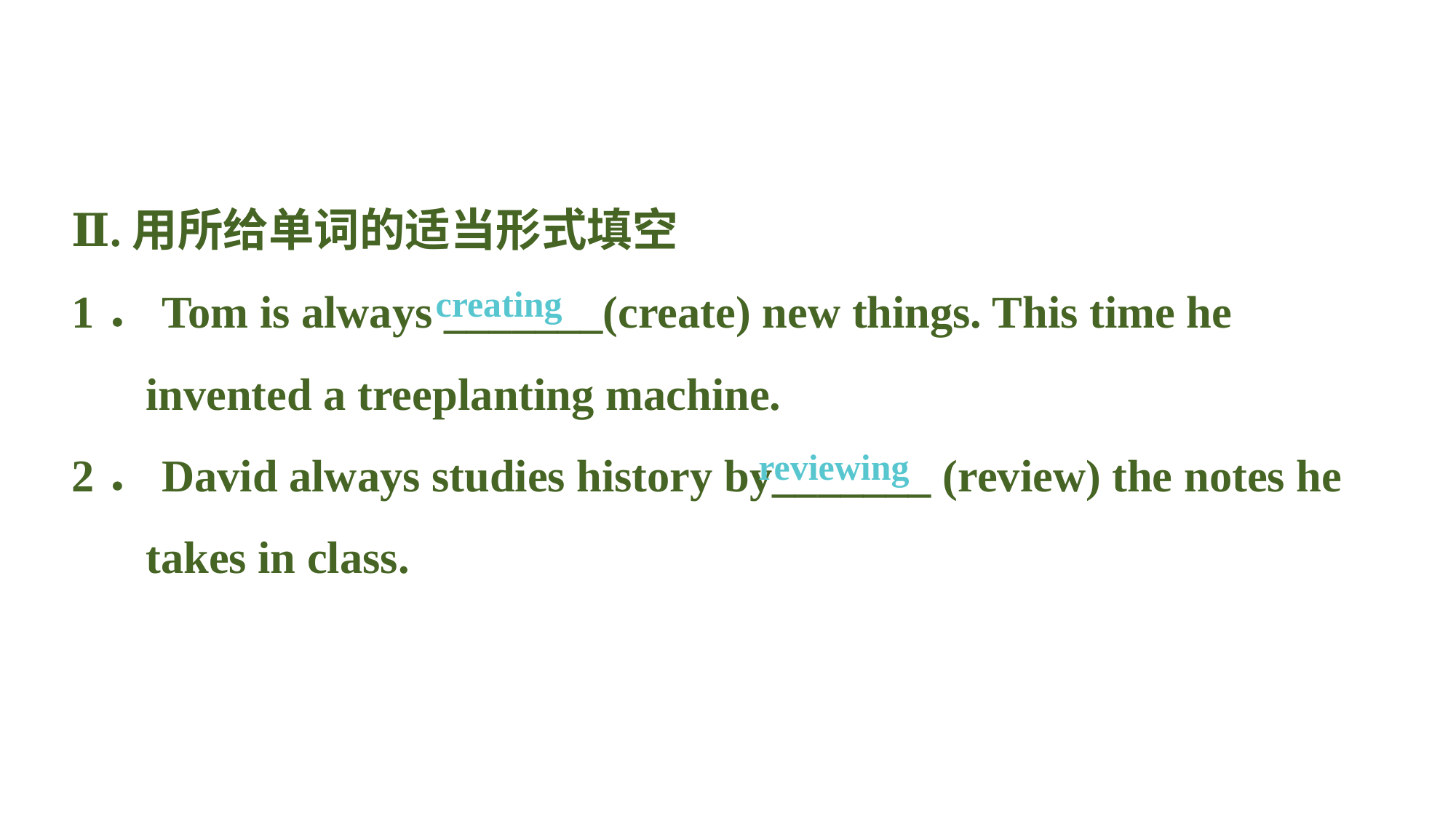

Ⅱ.用所给单词的适当形式填空
1．Tom is always _______(create) new things. This time he invented a tree­planting machine.
2．David always studies history by_______ (review) the notes he takes in class.
creating
reviewing